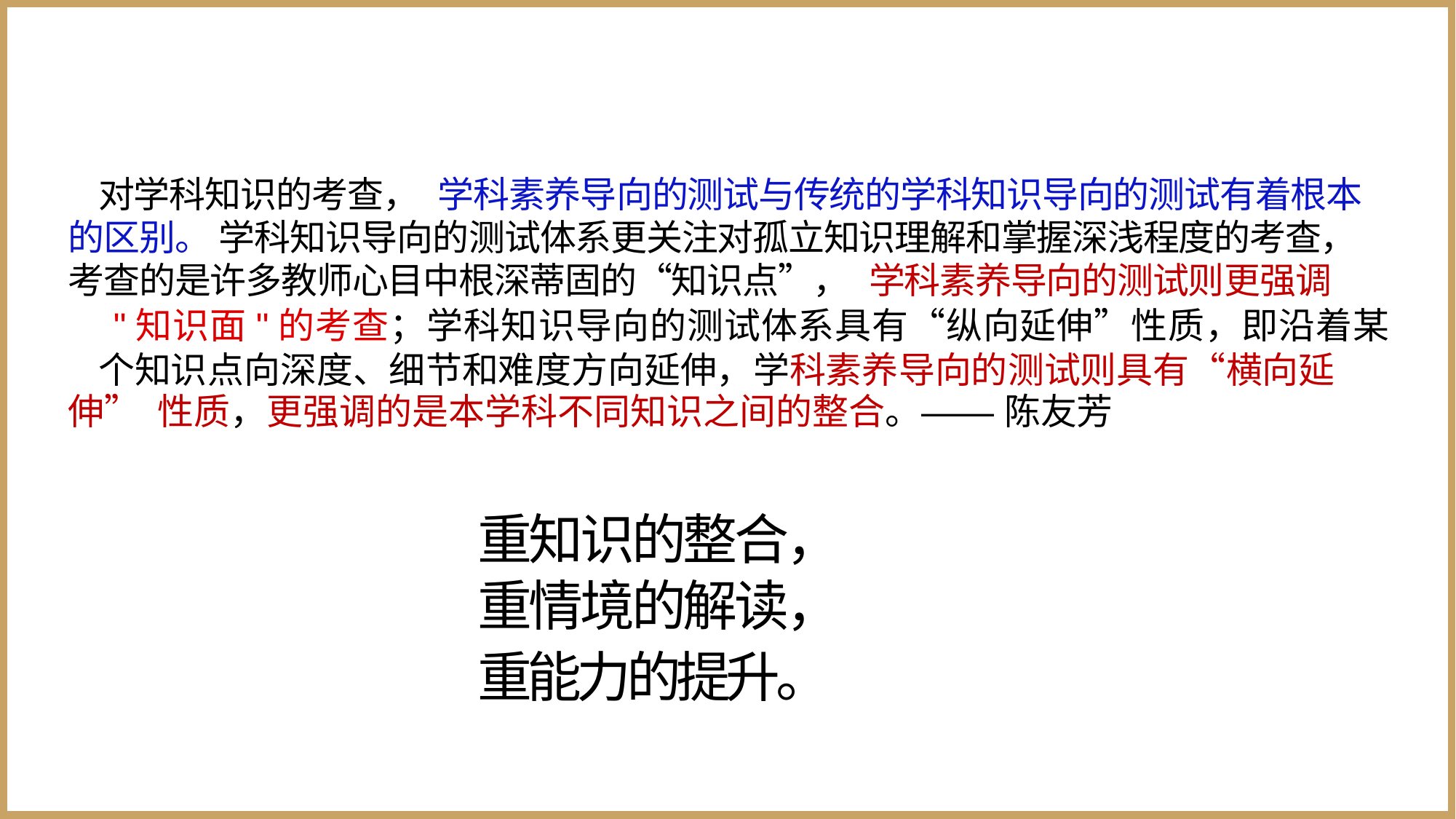

对学科知识的考查， 学科素养导向的测试与传统的学科知识导向的测试有着根本  的区别。 学科知识导向的测试体系更关注对孤立知识理解和掌握深浅程度的考查，  考查的是许多教师心目中根深蒂固的“知识点”， 学科素养导向的测试则更强调
"知识面"的考查；学科知识导向的测试体系具有“纵向延伸”性质，即沿着某
个知识点向深度、细节和难度方向延伸，学科素养导向的测试则具有“横向延伸”  性质，更强调的是本学科不同知识之间的整合。—— 陈友芳

重知识的整合，
重情境的解读，
重能力的提升。